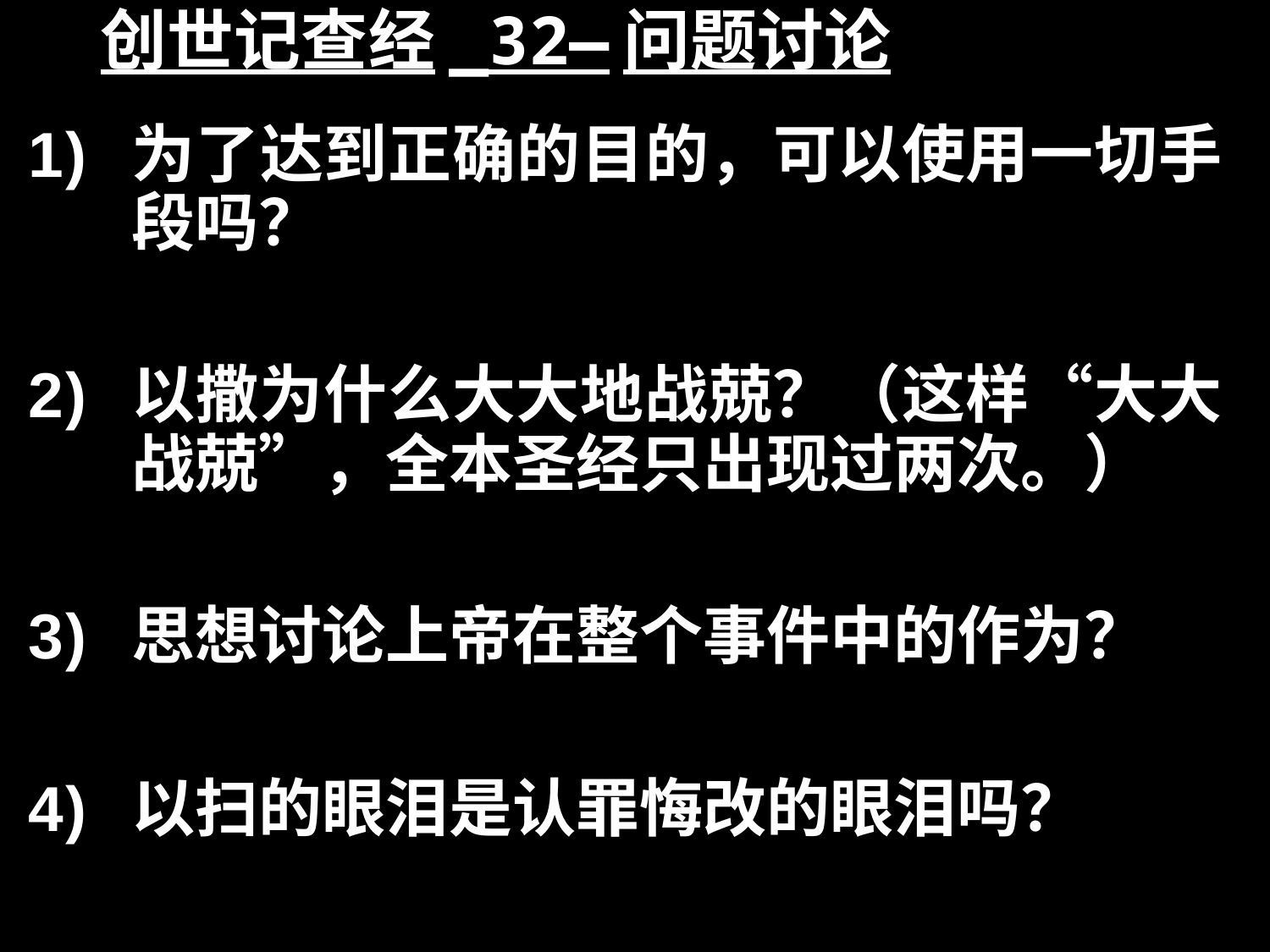

# 创世记查经_32—问题讨论
为了达到正确的目的，可以使用一切手段吗？

以撒为什么大大地战兢？（这样“大大战兢”，全本圣经只出现过两次。）

思想讨论上帝在整个事件中的作为？

以扫的眼泪是认罪悔改的眼泪吗？